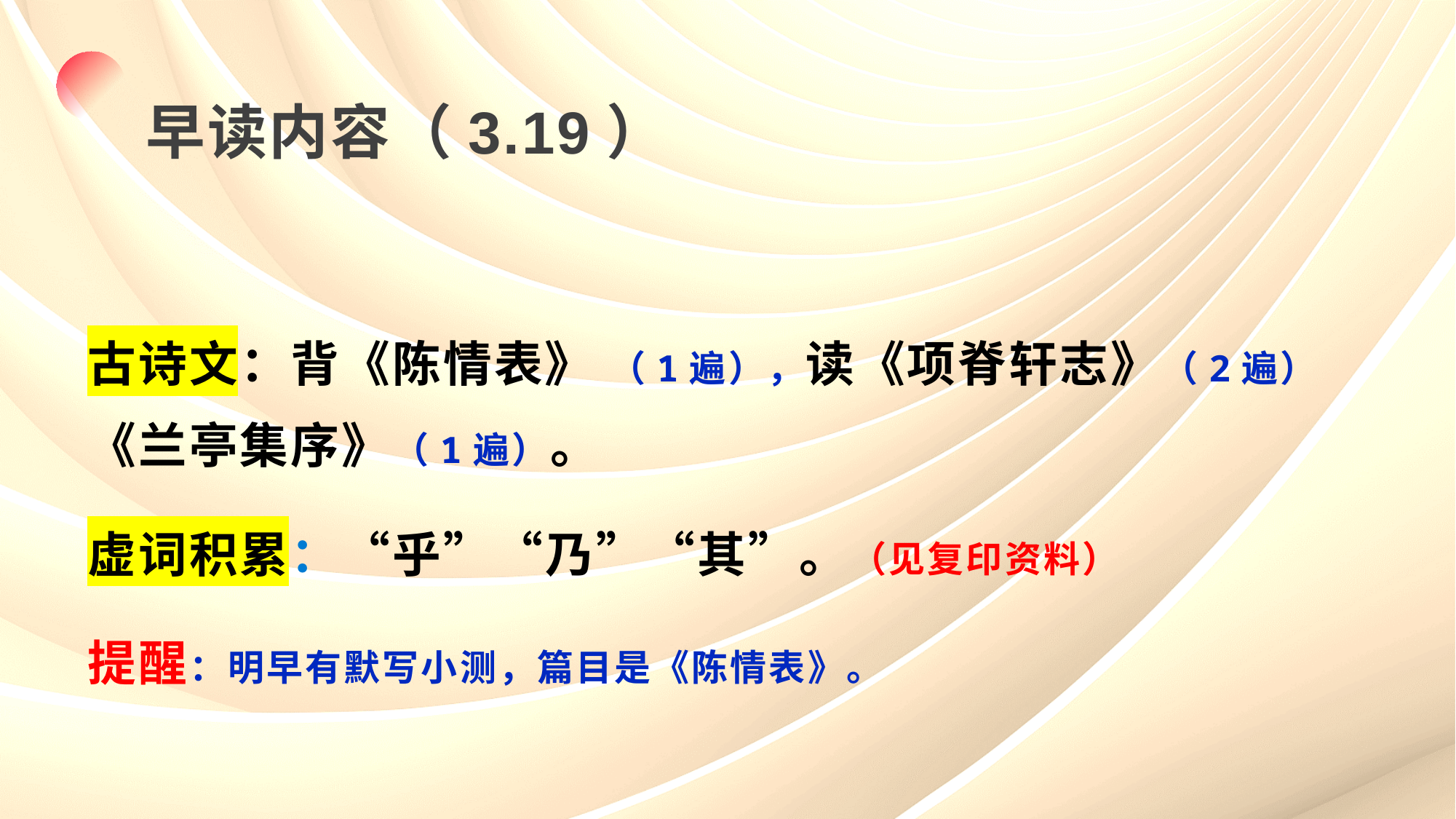

早读内容（3.19）
古诗文：背《陈情表》 （1遍），读《项脊轩志》（2遍）《兰亭集序》（1遍）。
虚词积累：“乎”“乃”“其”。（见复印资料）
提醒：明早有默写小测，篇目是《陈情表》。